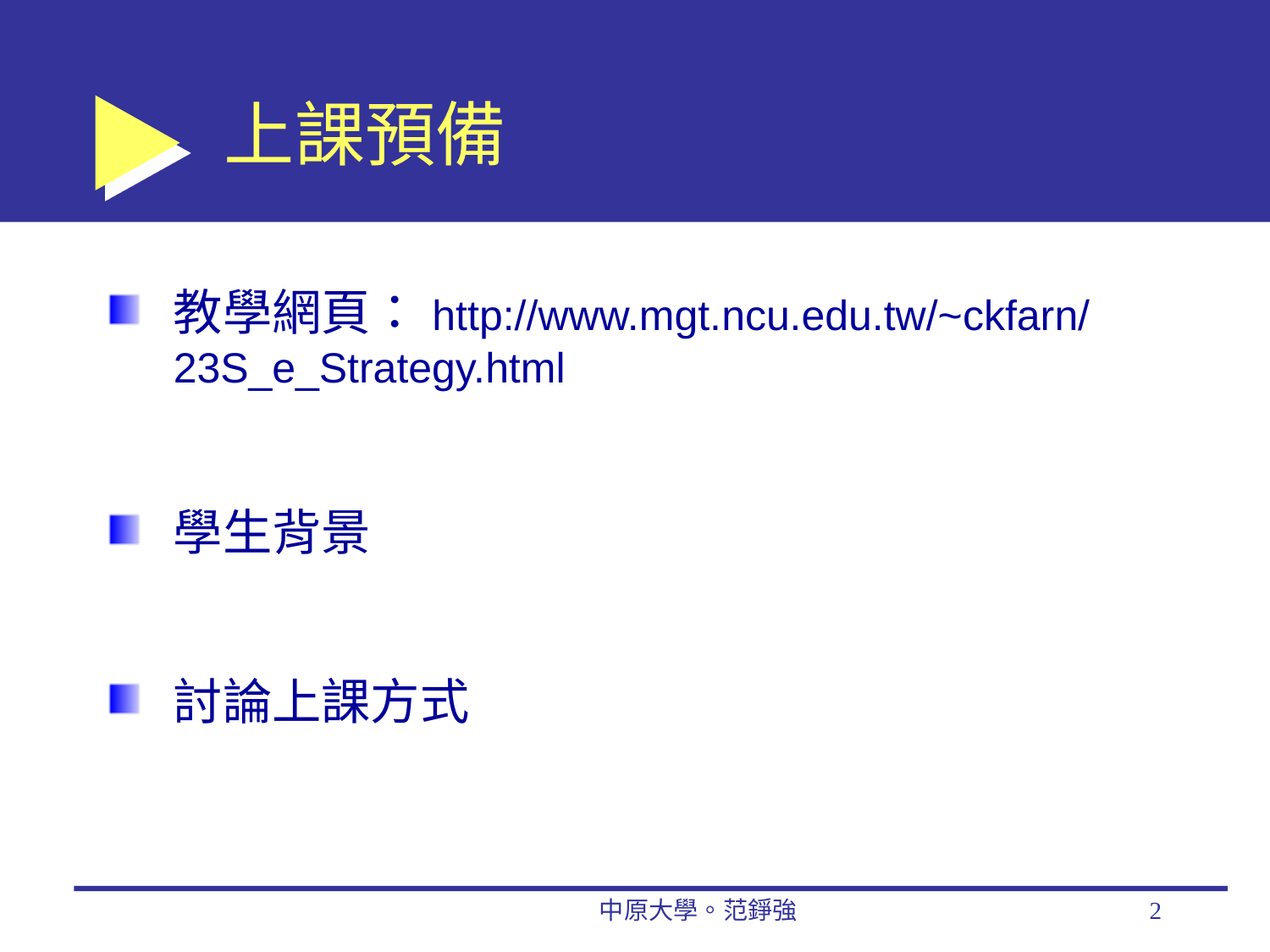

# 上課預備
教學網頁：http://www.mgt.ncu.edu.tw/~ckfarn/23S_e_Strategy.html

學生背景

討論上課方式
中原大學。范錚強
2